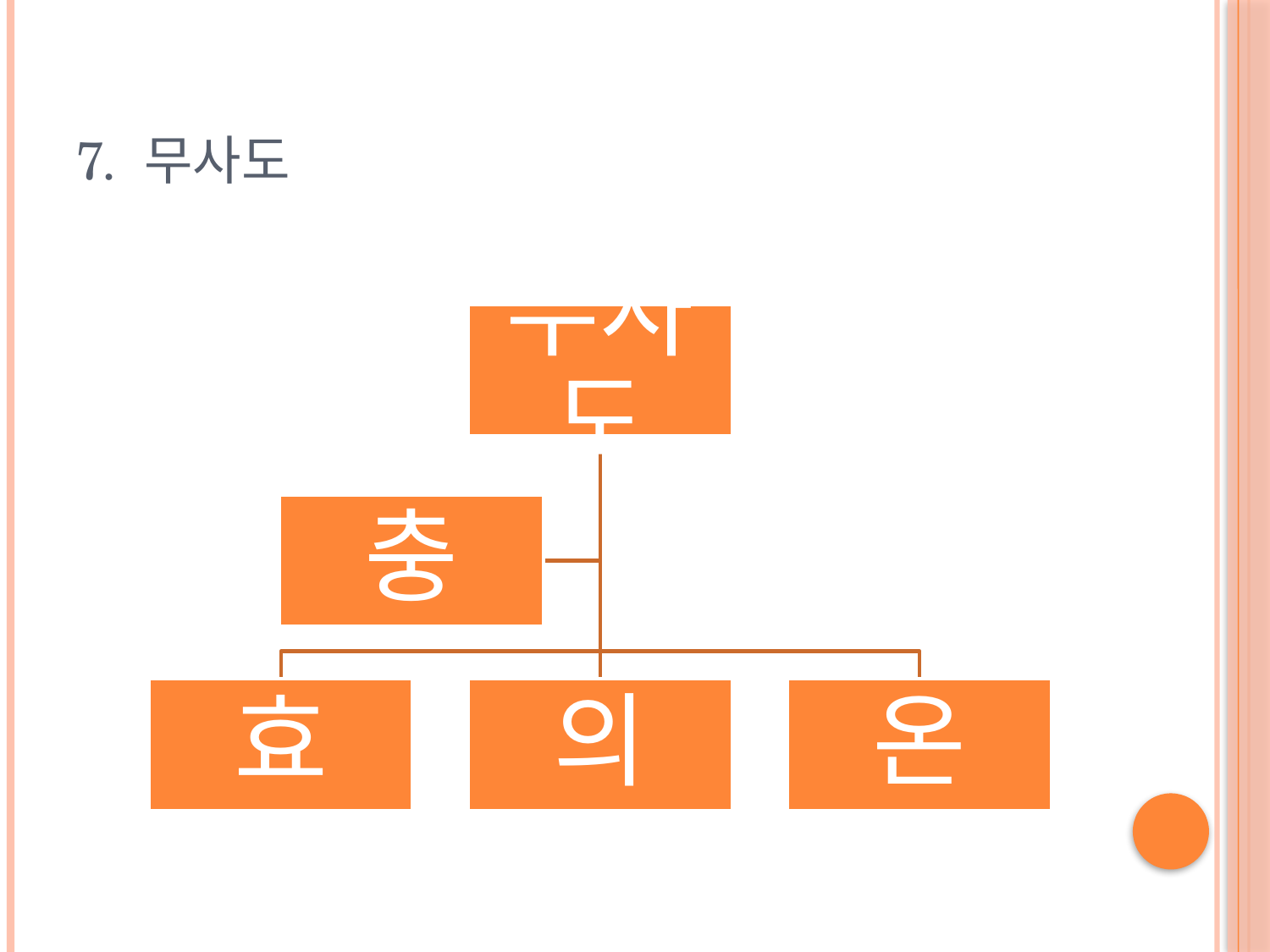

# 7. 무사도
무사도
효
의
온
충